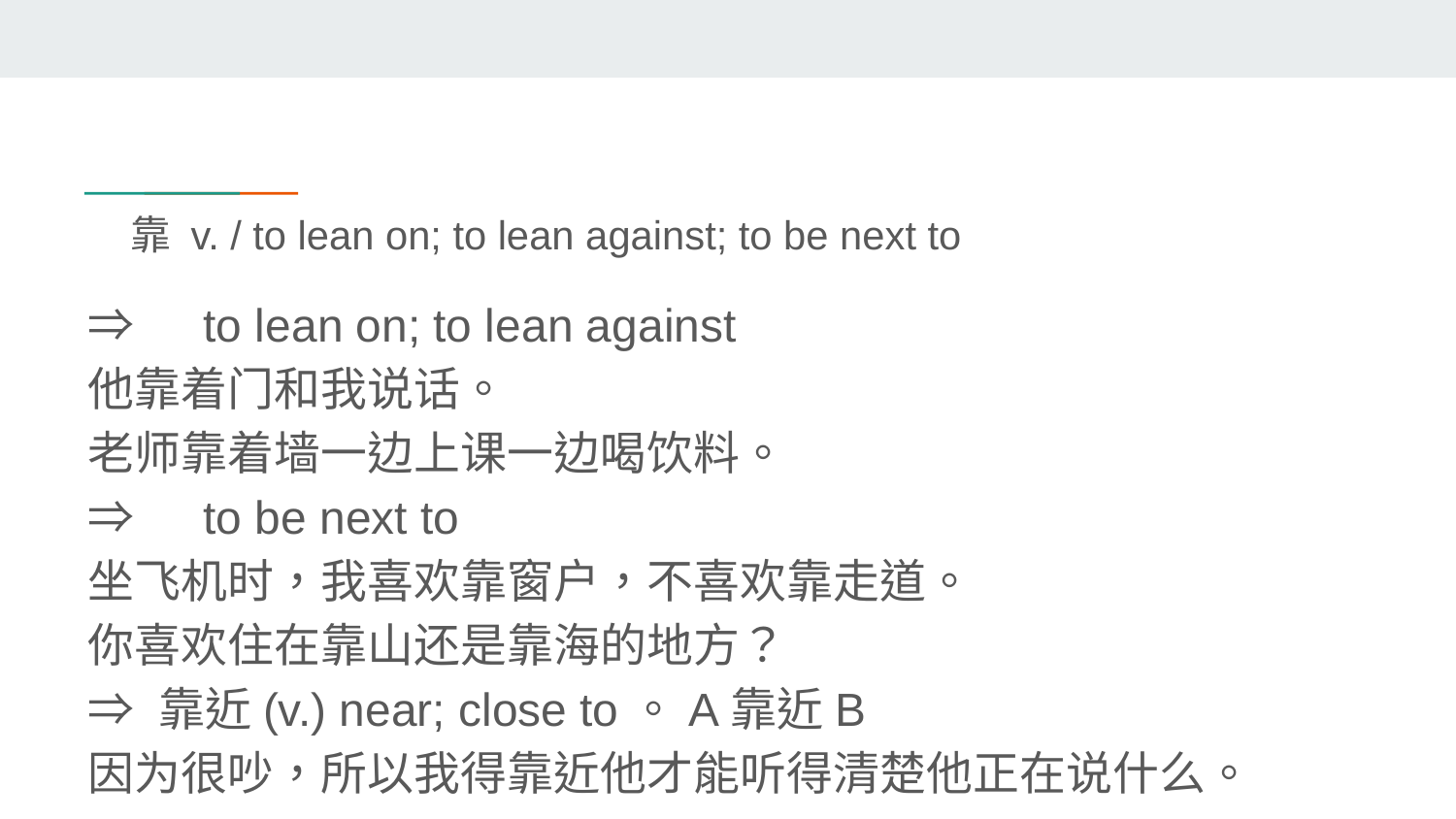

# 靠 v. / to lean on; to lean against; to be next to

⇒　to lean on; to lean against
他靠着门和我说话。
老师靠着墙一边上课一边喝饮料。
⇒　to be next to
坐飞机时，我喜欢靠窗户，不喜欢靠走道。
你喜欢住在靠山还是靠海的地方？
⇒ 靠近(v.) near; close to。A靠近B
因为很吵，所以我得靠近他才能听得清楚他正在说什么。